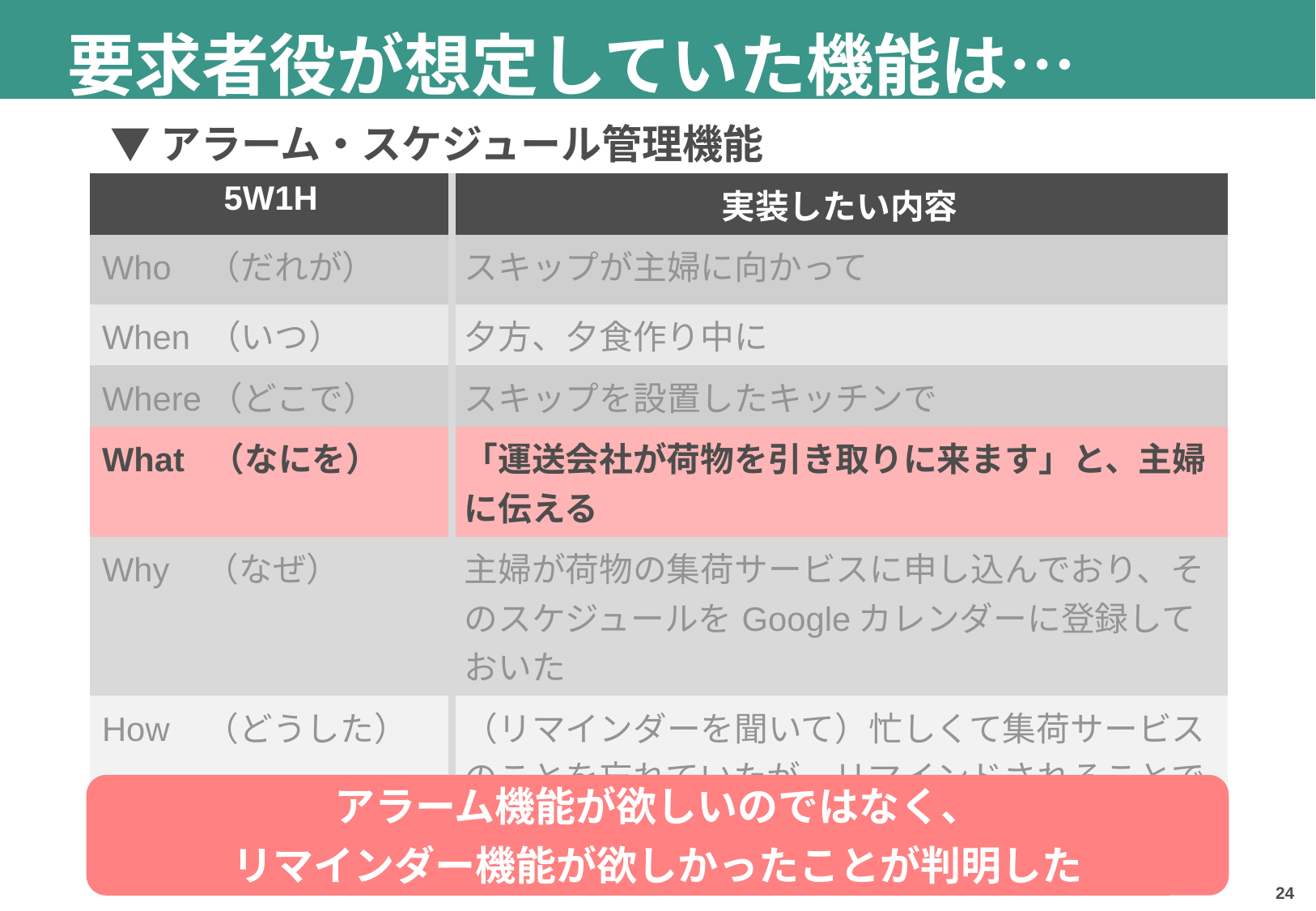

要求者役が想定していた機能は…
# 明日の気温を聞いて知りたかったことは…
▼アラーム・スケジュール管理機能
| 5W1H | 実装したい内容 |
| --- | --- |
| Who （だれが） | スキップが主婦に向かって |
| When （いつ） | 夕方、夕食作り中に |
| Where（どこで） | スキップを設置したキッチンで |
| What （なにを） | 「運送会社が荷物を引き取りに来ます」と、主婦に伝える |
| Why （なぜ） | 主婦が荷物の集荷サービスに申し込んでおり、そのスケジュールをGoogleカレンダーに登録しておいた |
| How （どうした） | （リマインダーを聞いて）忙しくて集荷サービスのことを忘れていたが、リマインドされることで、荷物を準備することができた |
アラーム機能が欲しいのではなく、
リマインダー機能が欲しかったことが判明した
24